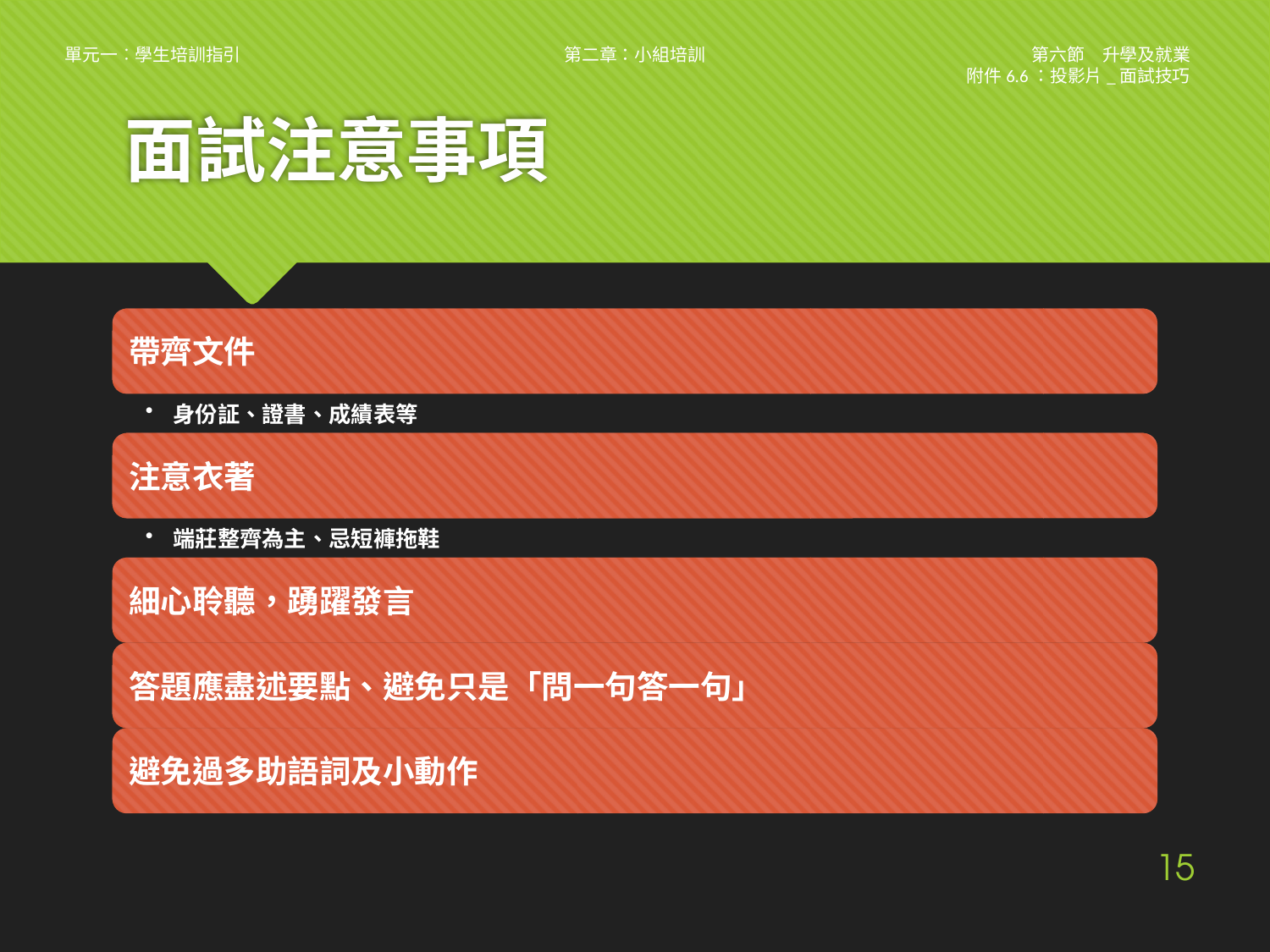

# 面試注意事項
帶齊文件
注意衣著
答題應盡述要點、避免只是「問一句答一句」
身份証、證書、成績表等
端莊整齊為主、忌短褲拖鞋
避免過多助語詞及小動作
細心聆聽，踴躍發言
15